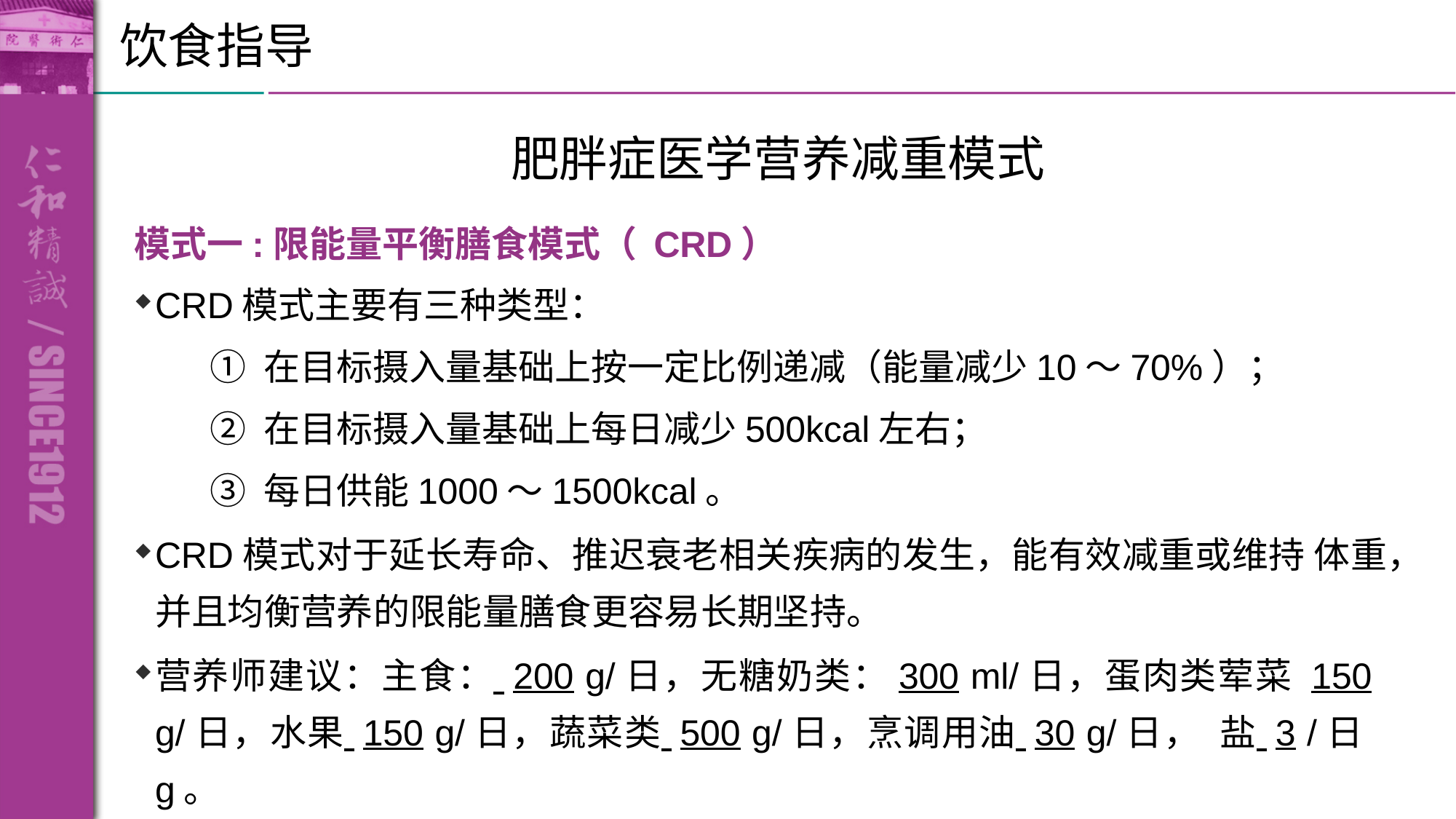

饮食指导
肥胖症医学营养减重模式
模式一:限能量平衡膳食模式（ CRD）
CRD模式主要有三种类型：
① 在目标摄入量基础上按一定比例递减（能量减少10～70%）；
② 在目标摄入量基础上每日减少500kcal左右；
③ 每日供能1000～1500kcal。
CRD模式对于延长寿命、推迟衰老相关疾病的发生，能有效减重或维持 体重，并且均衡营养的限能量膳食更容易长期坚持。
营养师建议：主食： 200 g/日，无糖奶类：300 ml/日，蛋肉类荤菜 150 g/日，水果 150 g/日，蔬菜类 500 g/日，烹调用油 30 g/日，  盐 3 /日g。